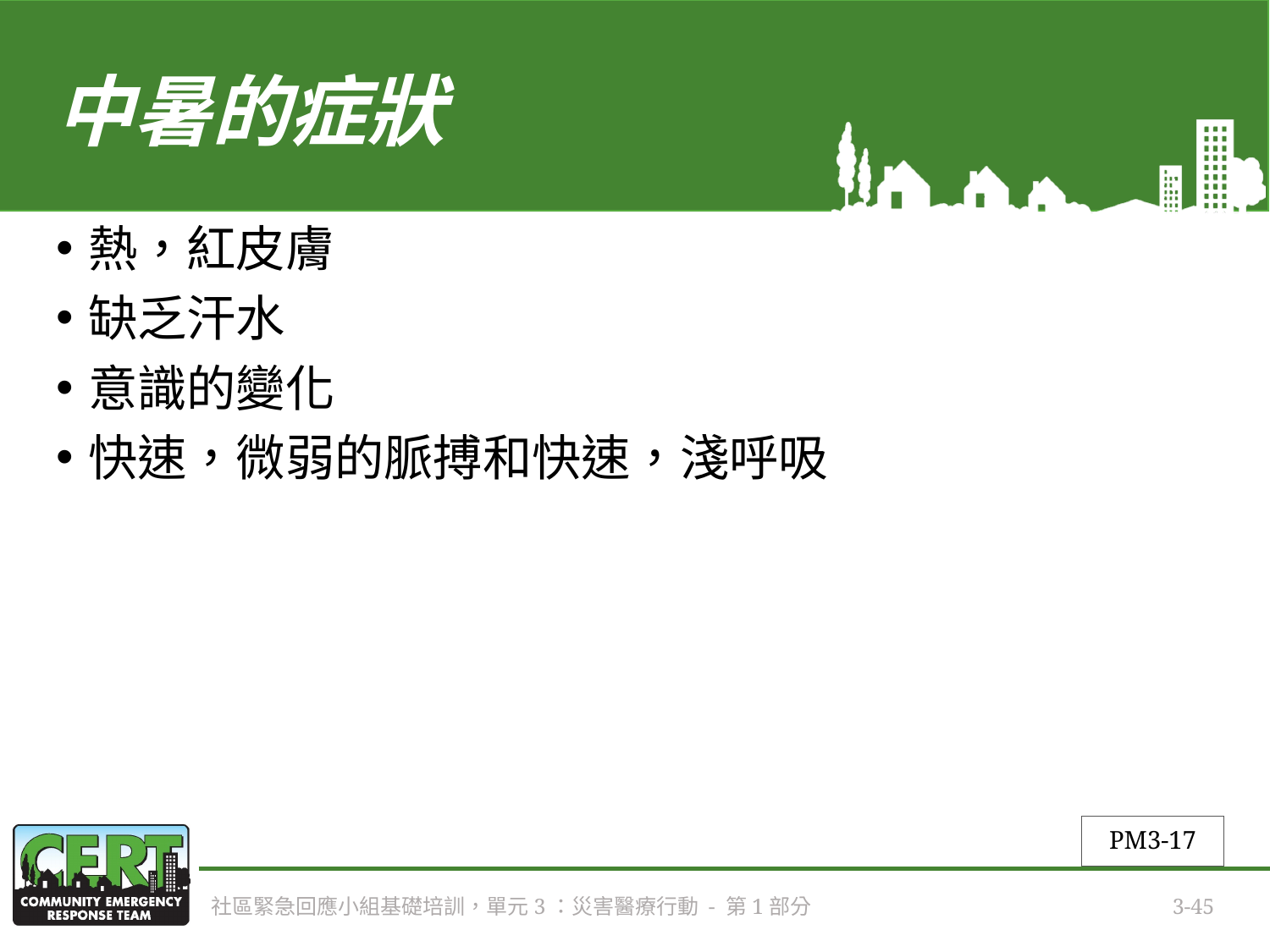

# 中暑的症狀
熱，紅皮膚
缺乏汗水
意識的變化
快速，微弱的脈搏和快速，淺呼吸
PM3-17
社區緊急回應小組基礎培訓，單元3：災害醫療行動 - 第1部分
3-45